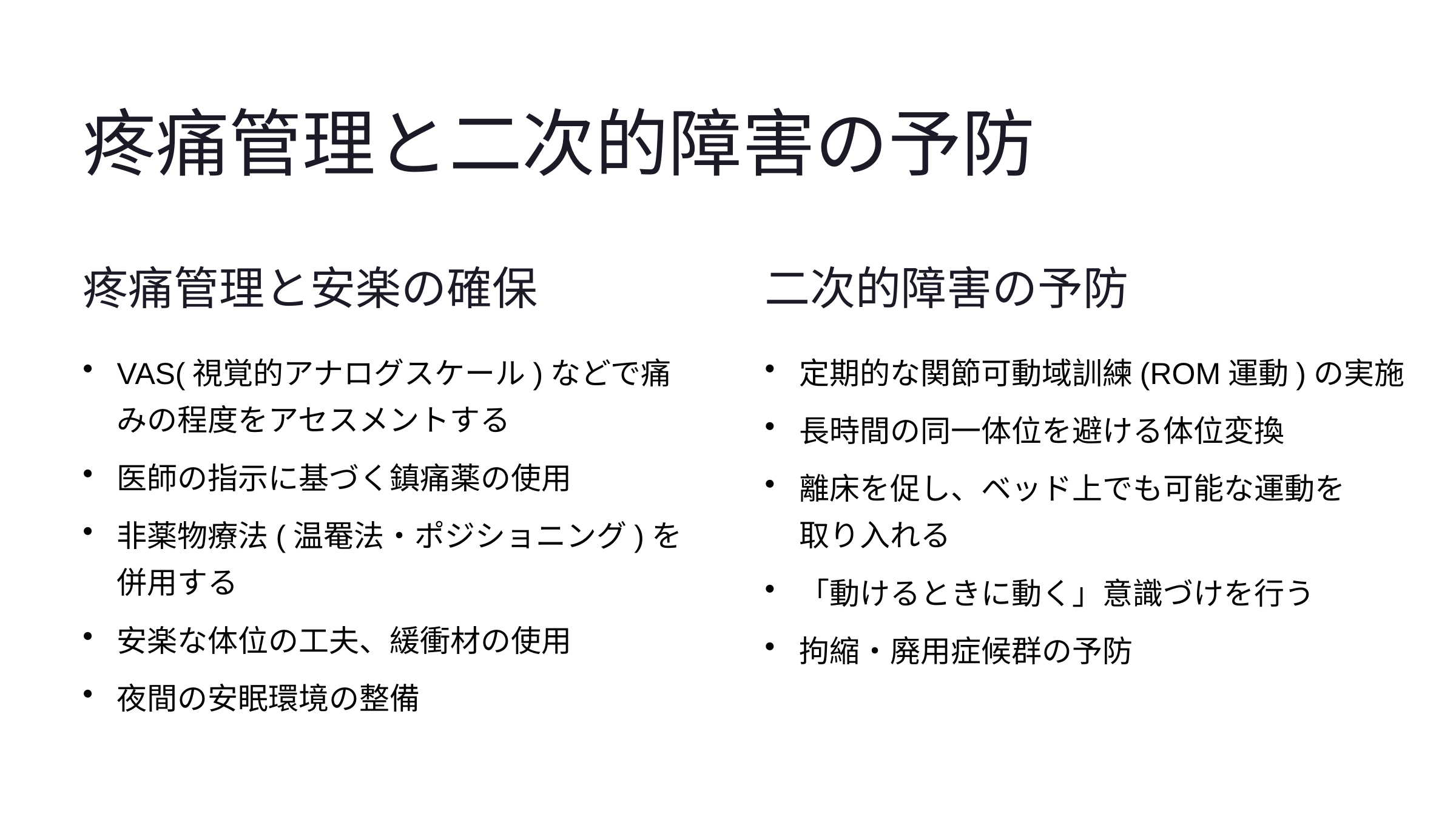

疼痛管理と二次的障害の予防
疼痛管理と安楽の確保
二次的障害の予防
VAS(視覚的アナログスケール)などで痛みの程度をアセスメントする
定期的な関節可動域訓練(ROM運動)の実施
長時間の同一体位を避ける体位変換
医師の指示に基づく鎮痛薬の使用
離床を促し、ベッド上でも可能な運動を取り入れる
非薬物療法(温罨法・ポジショニング)を併用する
「動けるときに動く」意識づけを行う
安楽な体位の工夫、緩衝材の使用
拘縮・廃用症候群の予防
夜間の安眠環境の整備